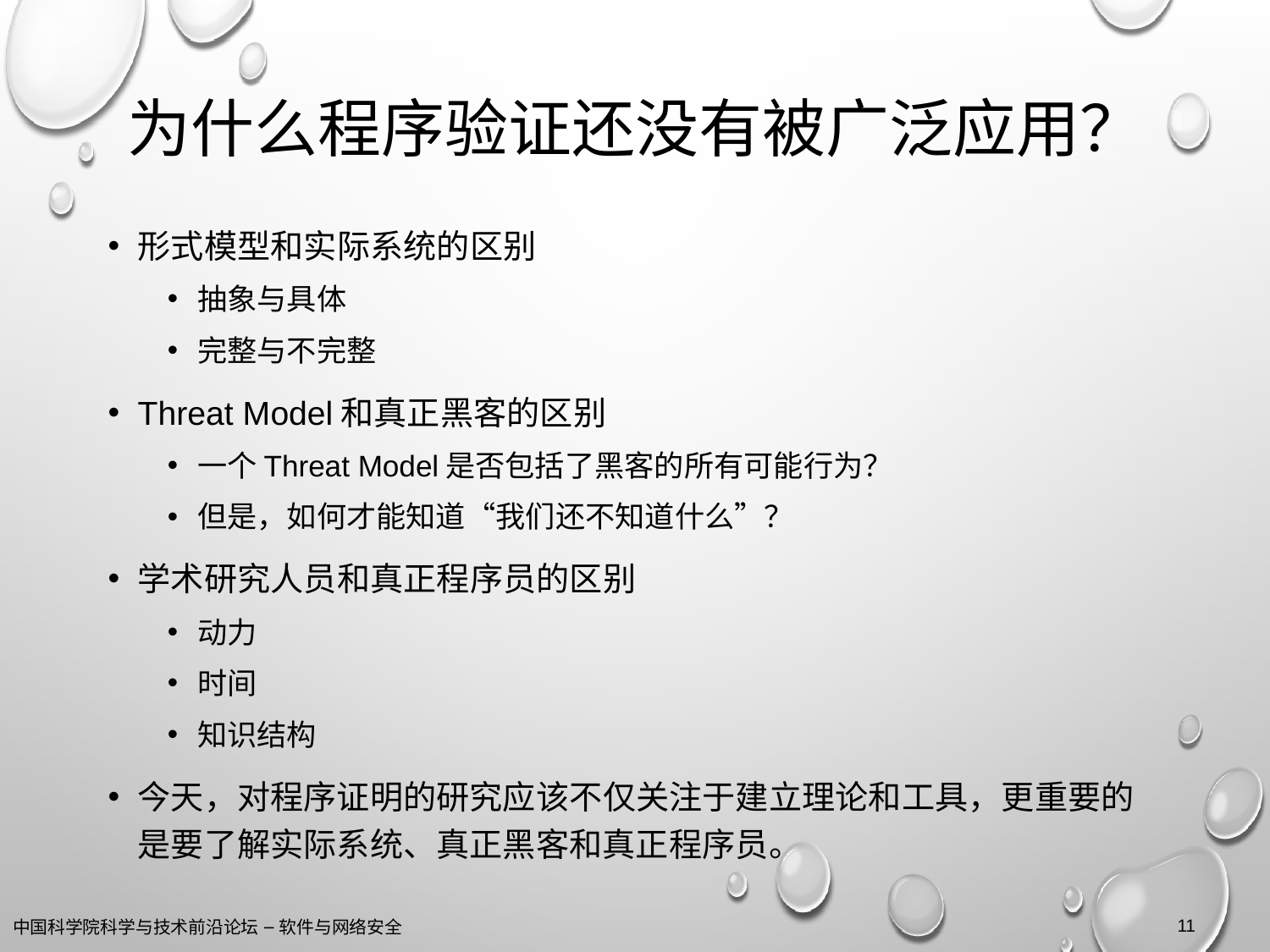

# 为什么程序验证还没有被广泛应用？
形式模型和实际系统的区别
抽象与具体
完整与不完整
Threat Model和真正黑客的区别
一个Threat Model是否包括了黑客的所有可能行为？
但是，如何才能知道“我们还不知道什么”？
学术研究人员和真正程序员的区别
动力
时间
知识结构
今天，对程序证明的研究应该不仅关注于建立理论和工具，更重要的是要了解实际系统、真正黑客和真正程序员。

11
中国科学院科学与技术前沿论坛 – 软件与网络安全